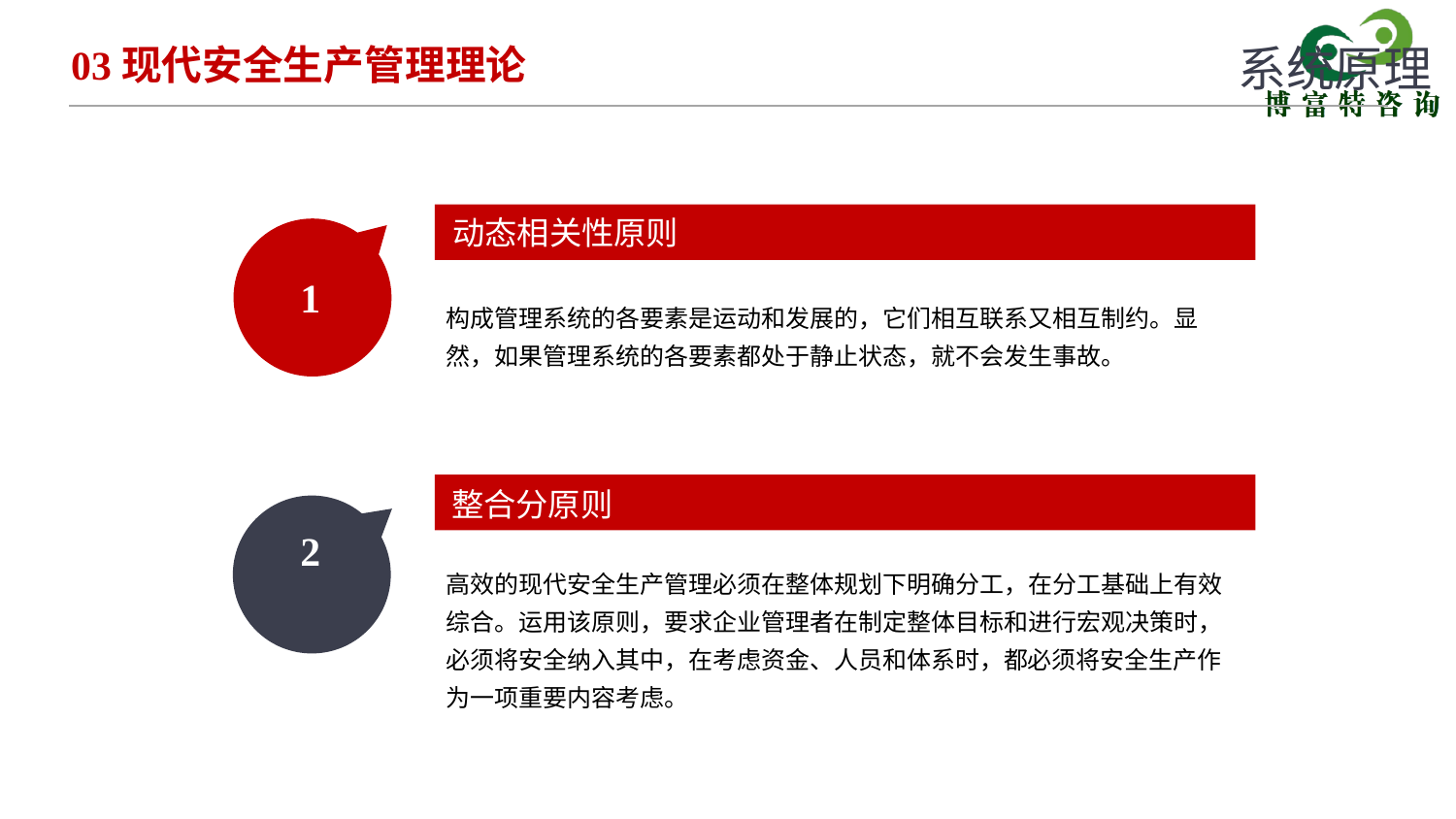

系统原理
03现代安全生产管理理论

动态相关性原则
1
构成管理系统的各要素是运动和发展的，它们相互联系又相互制约。显然，如果管理系统的各要素都处于静止状态，就不会发生事故。

整合分原则

2

高效的现代安全生产管理必须在整体规划下明确分工，在分工基础上有效综合。运用该原则，要求企业管理者在制定整体目标和进行宏观决策时，必须将安全纳入其中，在考虑资金、人员和体系时，都必须将安全生产作为一项重要内容考虑。